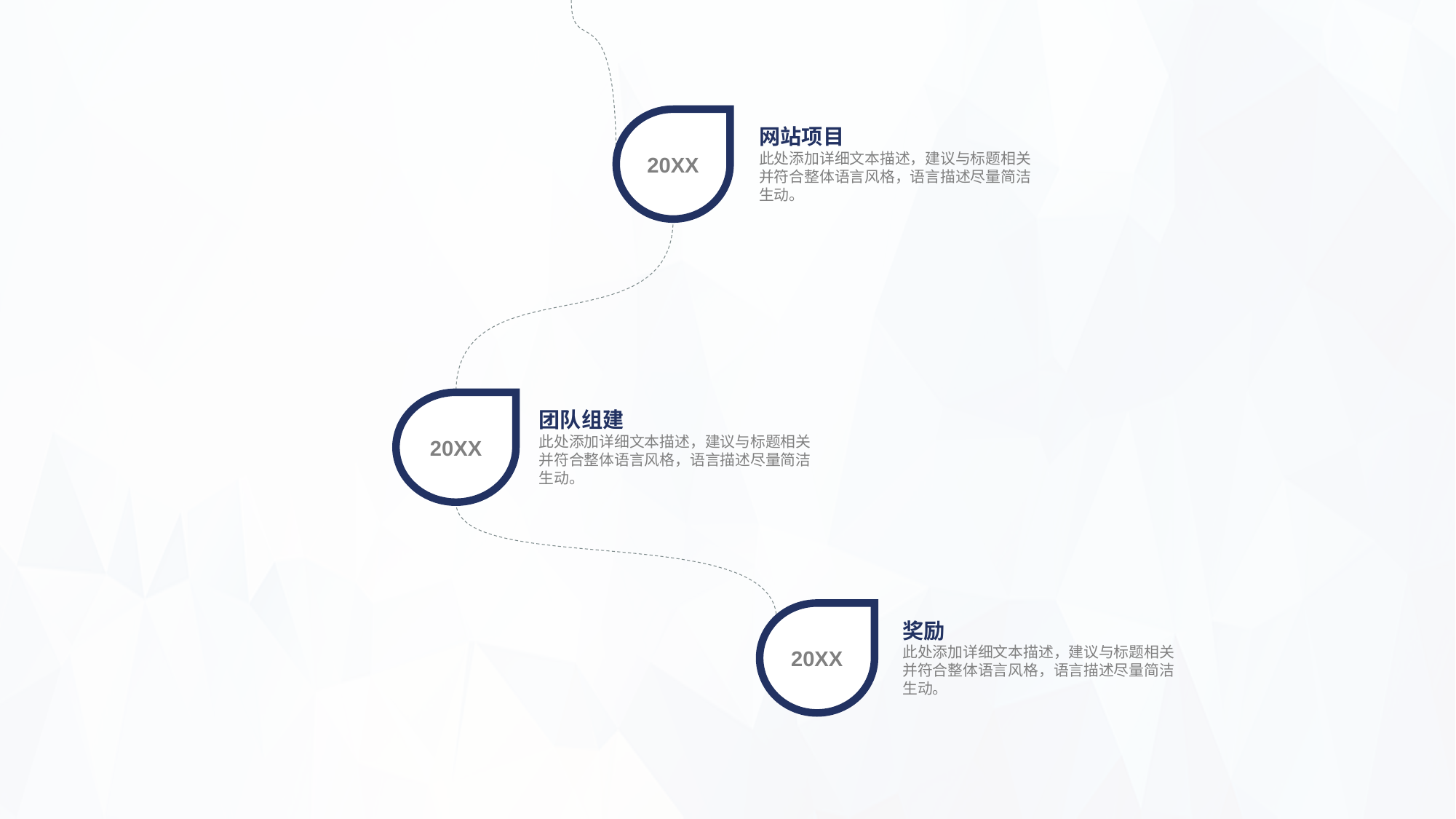

20XX
网站项目
此处添加详细文本描述，建议与标题相关并符合整体语言风格，语言描述尽量简洁生动。
20XX
团队组建
此处添加详细文本描述，建议与标题相关并符合整体语言风格，语言描述尽量简洁生动。
20XX
奖励
此处添加详细文本描述，建议与标题相关并符合整体语言风格，语言描述尽量简洁生动。